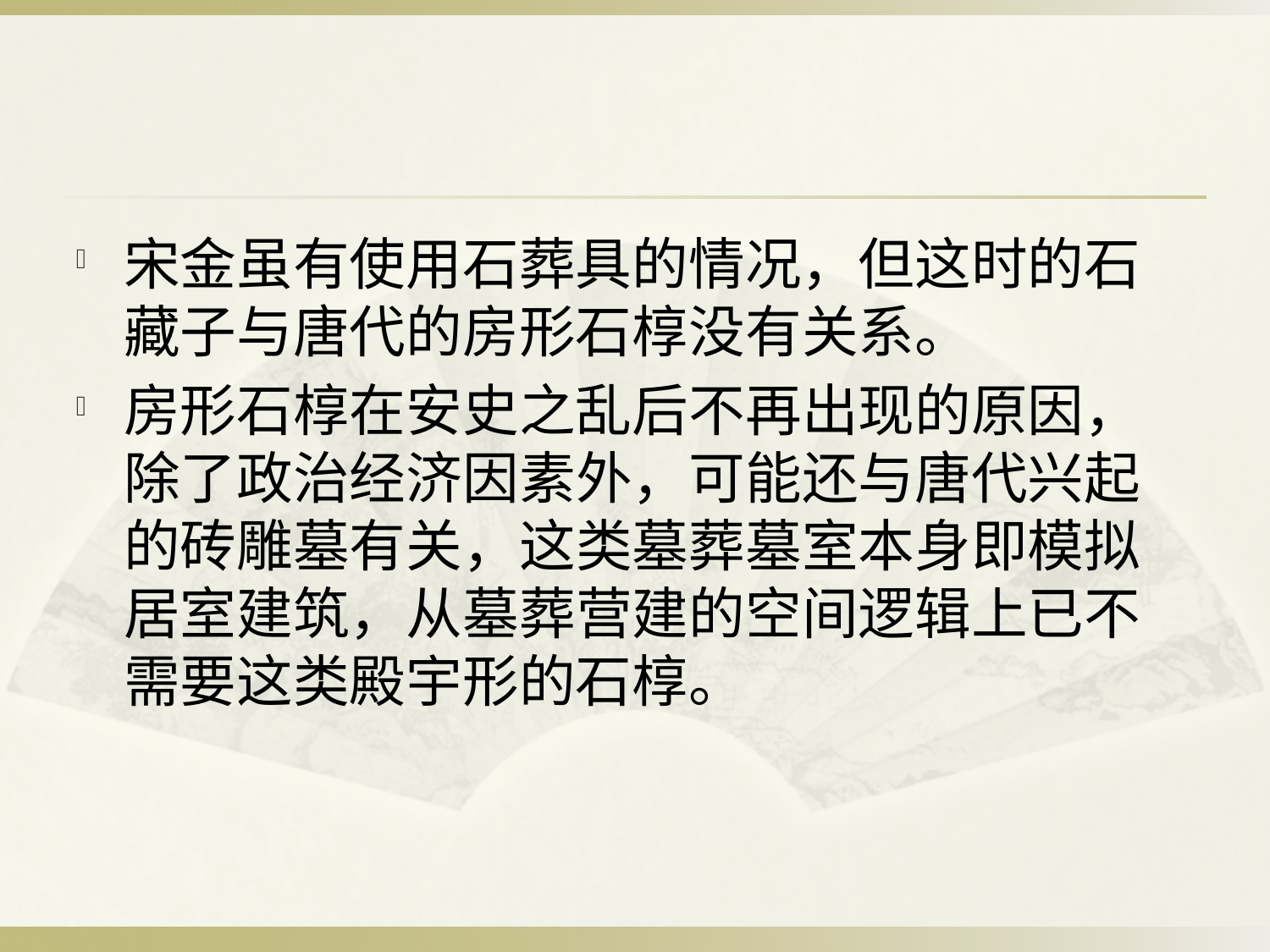

#
宋金虽有使用石葬具的情况，但这时的石藏子与唐代的房形石椁没有关系。
房形石椁在安史之乱后不再出现的原因，除了政治经济因素外，可能还与唐代兴起的砖雕墓有关，这类墓葬墓室本身即模拟居室建筑，从墓葬营建的空间逻辑上已不需要这类殿宇形的石椁。